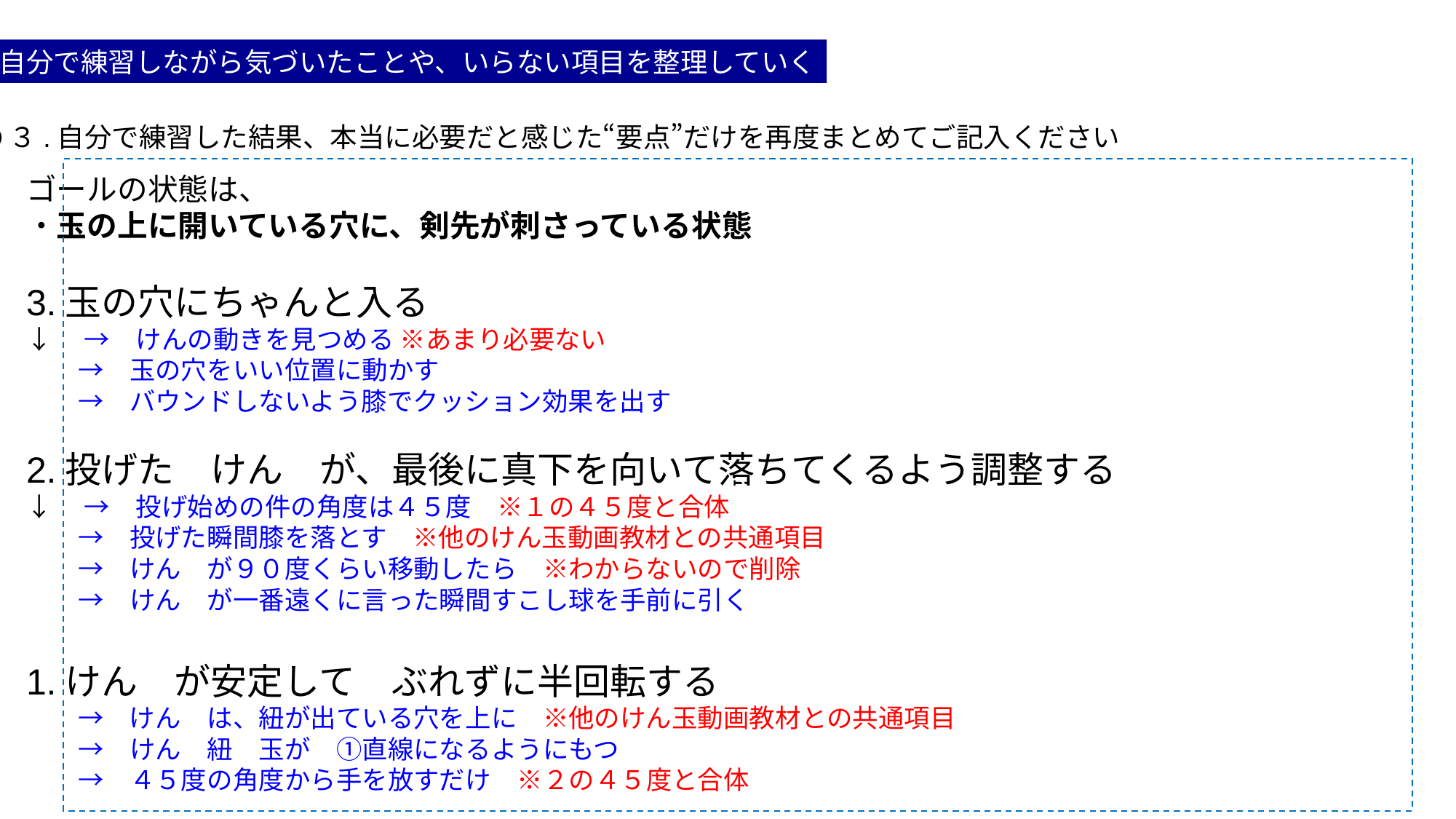

自分で練習しながら気づいたことや、いらない項目を整理していく
Q３.自分で練習した結果、本当に必要だと感じた“要点”だけを再度まとめてご記入ください
D
ゴールの状態は、
・玉の上に開いている穴に、剣先が刺さっている状態

3.玉の穴にちゃんと入る
↓　→　けんの動きを見つめる ※あまり必要ない
　　→　玉の穴をいい位置に動かす
　　→　バウンドしないよう膝でクッション効果を出す

2.投げた　けん　が、最後に真下を向いて落ちてくるよう調整する
↓　→　投げ始めの件の角度は４５度　※１の４５度と合体
　　→　投げた瞬間膝を落とす　※他のけん玉動画教材との共通項目
　　→　けん　が９０度くらい移動したら　※わからないので削除
　　→　けん　が一番遠くに言った瞬間すこし球を手前に引く

1.けん　が安定して　ぶれずに半回転する
　　→　けん　は、紐が出ている穴を上に　※他のけん玉動画教材との共通項目
　　→　けん　紐　玉が　①直線になるようにもつ
　　→　４５度の角度から手を放すだけ　※２の４５度と合体